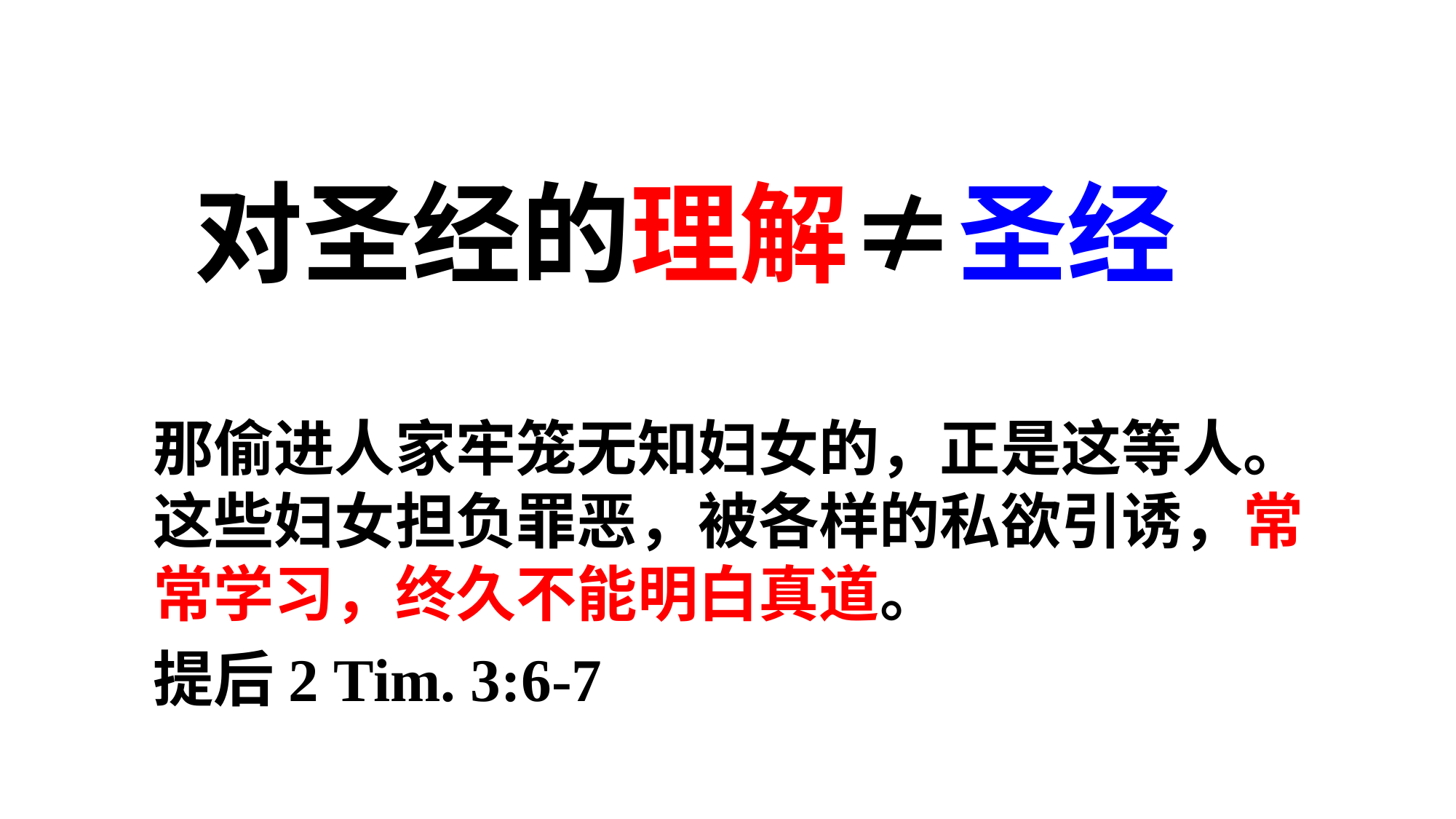

对圣经的理解≠圣经

那偷进人家牢笼无知妇女的，正是这等人。这些妇女担负罪恶，被各样的私欲引诱，常常学习，终久不能明白真道。
提后2 Tim. 3:6-7